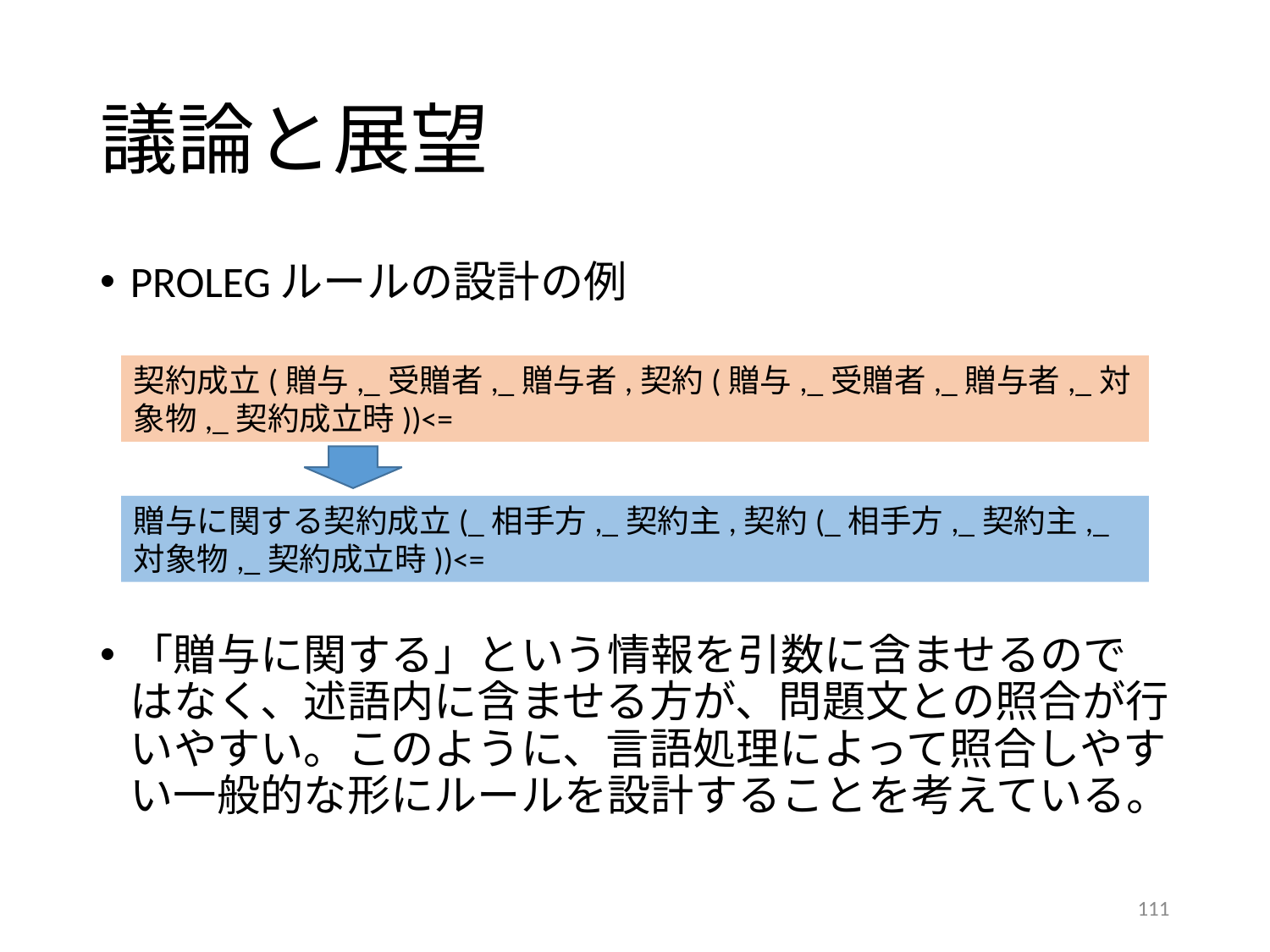

# 議論と展望
PROLEGルールの設計の例

「贈与に関する」という情報を引数に含ませるのではなく、述語内に含ませる方が、問題文との照合が行いやすい。このように、言語処理によって照合しやすい一般的な形にルールを設計することを考えている。

契約成立(贈与,_受贈者,_贈与者,契約(贈与,_受贈者,_贈与者,_対象物,_契約成立時))<=

贈与に関する契約成立(_相手方,_契約主,契約(_相手方,_契約主,_対象物,_契約成立時))<=
111